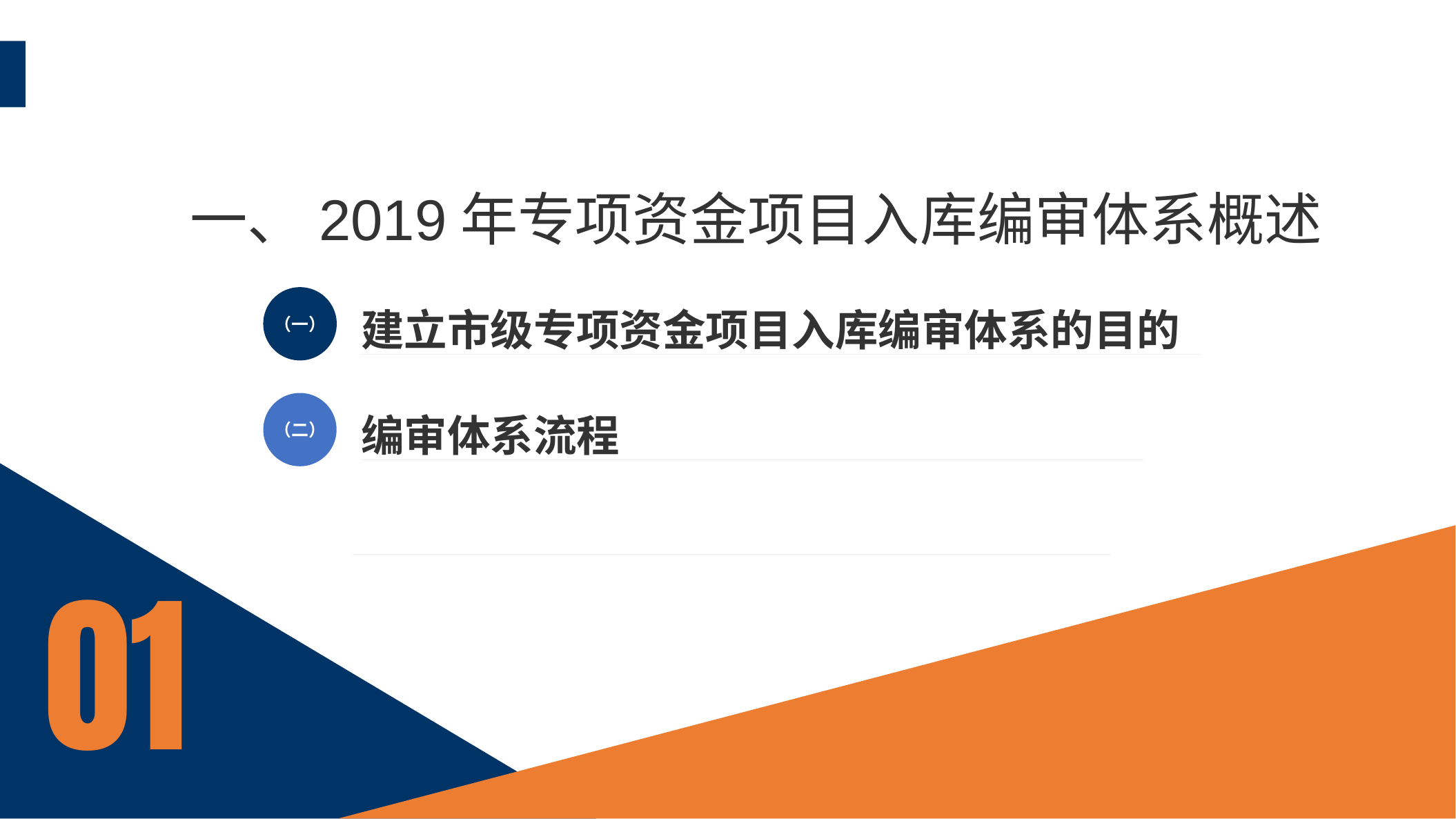

# 一、2019年专项资金项目入库编审体系概述
（一）
建立市级专项资金项目入库编审体系的目的
（二）
编审体系流程

01